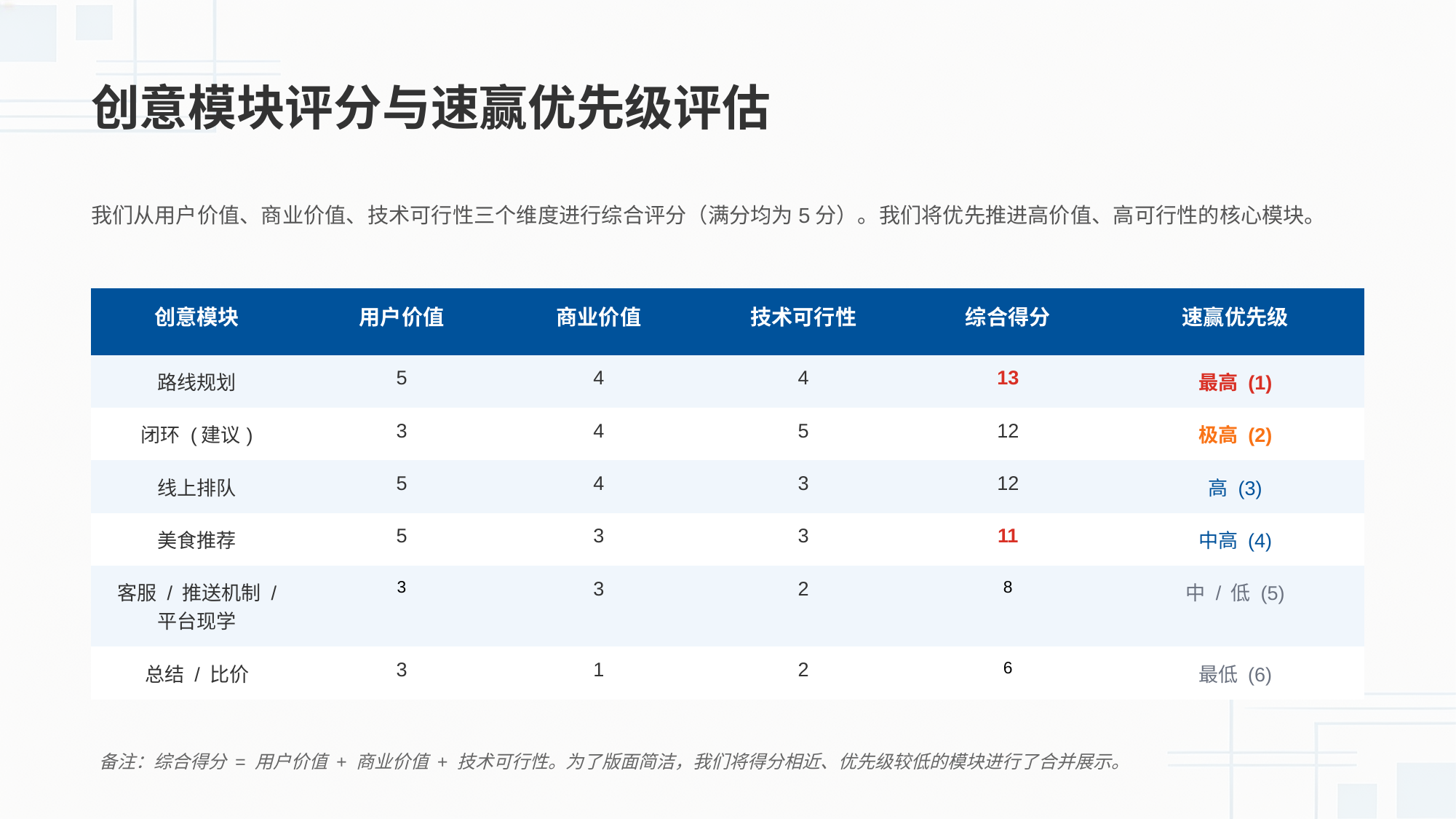

创意模块评分与速赢优先级评估
我们从用户价值、商业价值、技术可行性三个维度进行综合评分（满分均为5分）。我们将优先推进高价值、高可行性的核心模块。
| 创意模块 | 用户价值 | 商业价值 | 技术可行性 | 综合得分 | 速赢优先级 |
| --- | --- | --- | --- | --- | --- |
| 路线规划 | 5 | 4 | 4 | 13 | 最高 (1) |
| 闭环 (建议) | 3 | 4 | 5 | 12 | 极高 (2) |
| 线上排队 | 5 | 4 | 3 | 12 | 高 (3) |
| 美食推荐 | 5 | 3 | 3 | 11 | 中高 (4) |
| 客服 / 推送机制 / 平台现学 | 3 | 3 | 2 | 8 | 中 / 低 (5) |
| 总结 / 比价 | 3 | 1 | 2 | 6 | 最低 (6) |
 备注：综合得分 = 用户价值 + 商业价值 + 技术可行性。为了版面简洁，我们将得分相近、优先级较低的模块进行了合并展示。